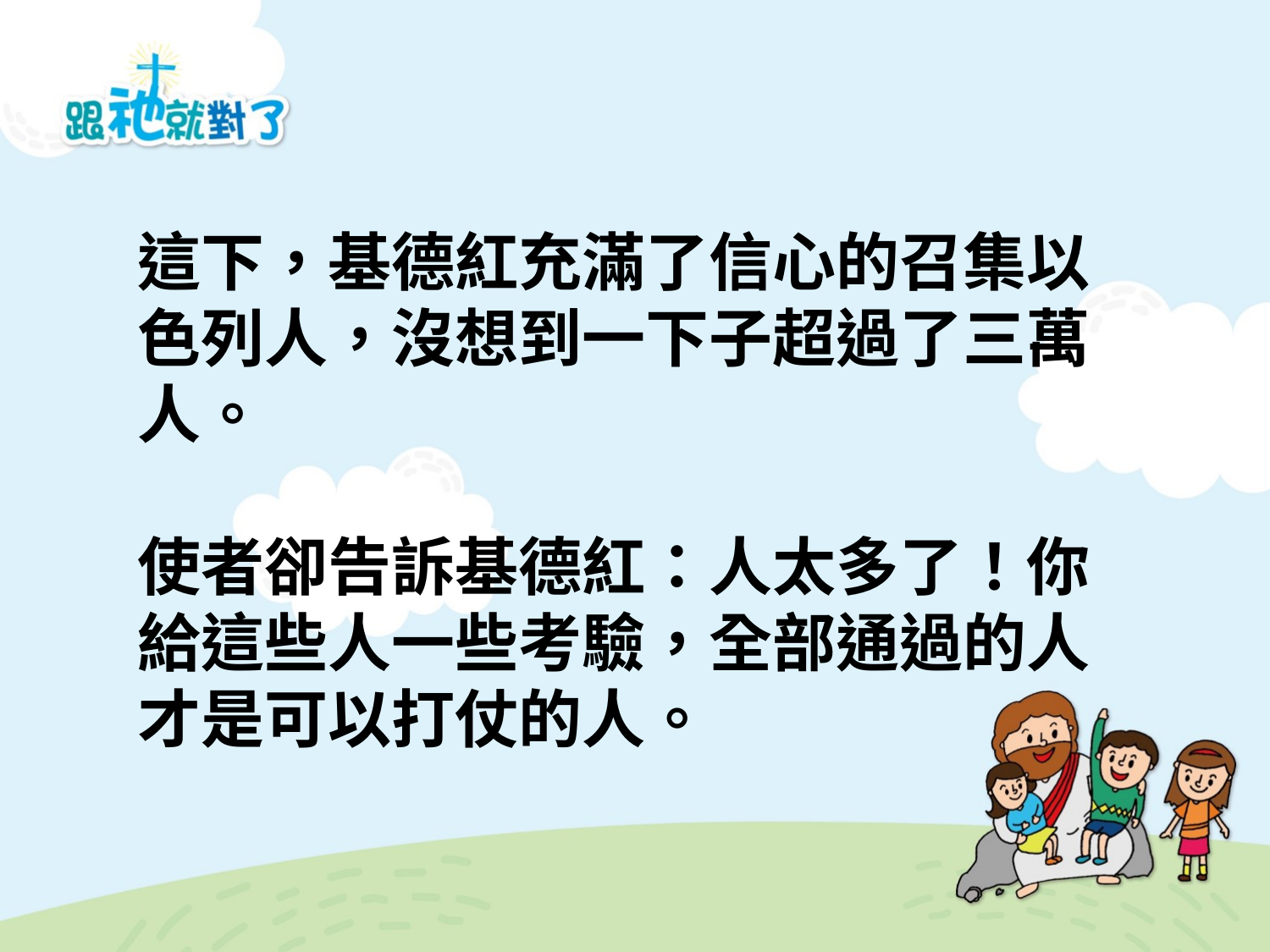

這下，基德紅充滿了信心的召集以色列人，沒想到一下子超過了三萬人。

使者卻告訴基德紅：人太多了！你給這些人一些考驗，全部通過的人才是可以打仗的人。